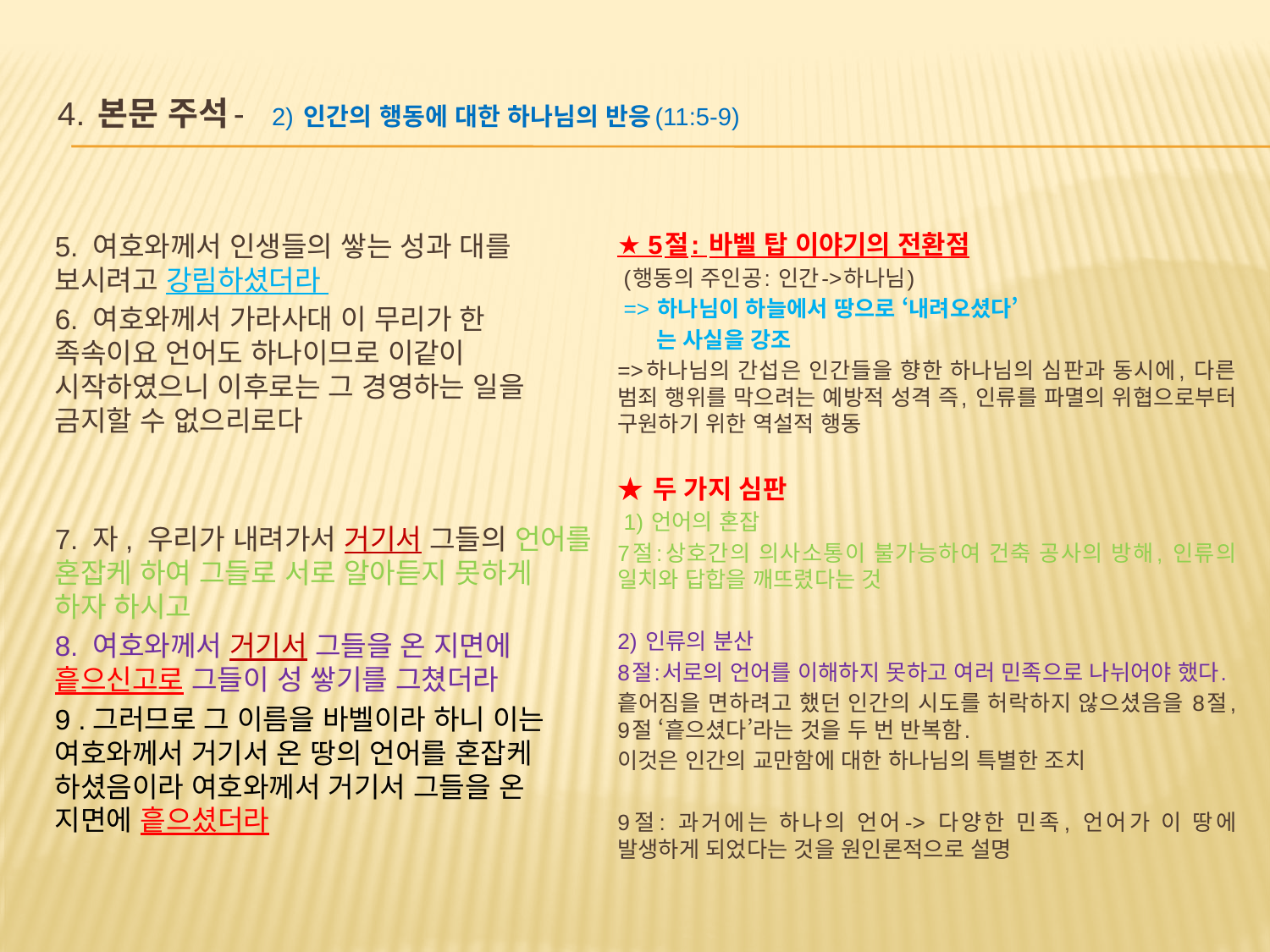

# 4. 본문 주석-   2) 인간의 행동에 대한 하나님의 반응(11:5-9)
5. 여호와께서 인생들의 쌓는 성과 대를 보시려고 강림하셨더라
6. 여호와께서 가라사대 이 무리가 한 족속이요 언어도 하나이므로 이같이 시작하였으니 이후로는 그 경영하는 일을 금지할 수 없으리로다

7. 자, 우리가 내려가서 거기서 그들의 언어를 혼잡케 하여 그들로 서로 알아듣지 못하게 하자 하시고
8. 여호와께서 거기서 그들을 온 지면에 흩으신고로 그들이 성 쌓기를 그쳤더라
9 .그러므로 그 이름을 바벨이라 하니 이는 여호와께서 거기서 온 땅의 언어를 혼잡케 하셨음이라 여호와께서 거기서 그들을 온 지면에 흩으셨더라

★ 5절: 바벨 탑 이야기의 전환점
 (행동의 주인공: 인간->하나님)
 => 하나님이 하늘에서 땅으로 ‘내려오셨다’
      는 사실을 강조
=>하나님의 간섭은 인간들을 향한 하나님의 심판과 동시에, 다른 범죄 행위를 막으려는 예방적 성격 즉, 인류를 파멸의 위협으로부터 구원하기 위한 역설적 행동

★ 두 가지 심판
 1) 언어의 혼잡
7절:상호간의 의사소통이 불가능하여 건축 공사의 방해, 인류의 일치와 답합을 깨뜨렸다는 것

2) 인류의 분산
8절:서로의 언어를 이해하지 못하고 여러 민족으로 나뉘어야 했다.
흩어짐을 면하려고 했던 인간의 시도를 허락하지 않으셨음을 8절, 9절 ‘흩으셨다’라는 것을 두 번 반복함.
이것은 인간의 교만함에 대한 하나님의 특별한 조치

9절: 과거에는 하나의 언어-> 다양한 민족, 언어가 이 땅에 발생하게 되었다는 것을 원인론적으로 설명